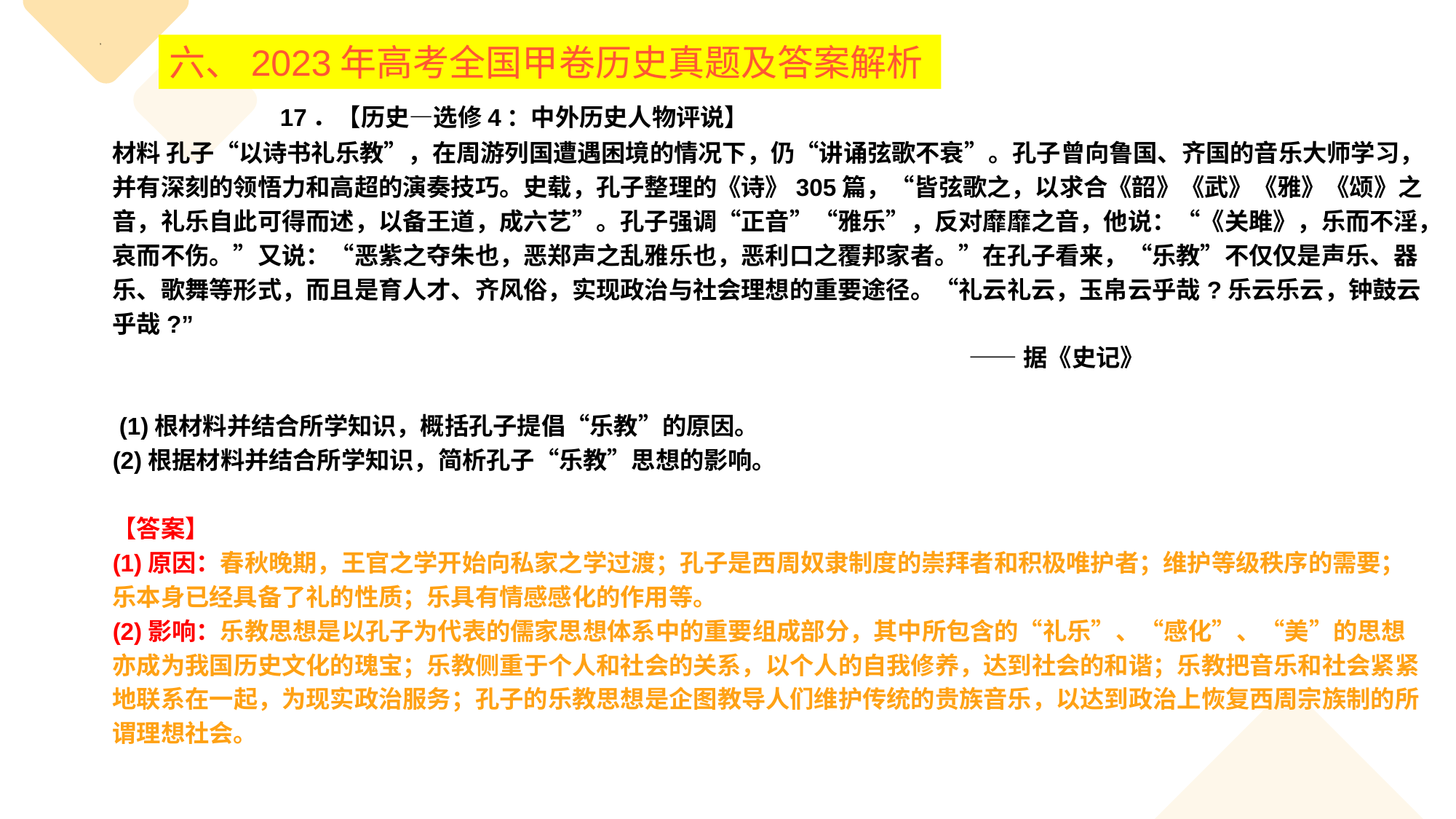

六、2023年高考全国甲卷历史真题及答案解析
                    17．【历史—选修4：中外历史人物评说】
材料 孔子“以诗书礼乐教”，在周游列国遭遇困境的情况下，仍“讲诵弦歌不衰”。孔子曾向鲁国、齐国的音乐大师学习，并有深刻的领悟力和高超的演奏技巧。史载，孔子整理的《诗》305篇，“皆弦歌之，以求合《韶》《武》《雅》《颂》之音，礼乐自此可得而述，以备王道，成六艺”。孔子强调“正音”“雅乐”，反对靡靡之音，他说：“《关雎》，乐而不淫，哀而不伤。”又说：“恶紫之夺朱也，恶郑声之乱雅乐也，恶利口之覆邦家者。”在孔子看来，“乐教”不仅仅是声乐、器乐、歌舞等形式，而且是育人才、齐风俗，实现政治与社会理想的重要途径。“礼云礼云，玉帛云乎哉?乐云乐云，钟鼓云乎哉?”
                                                                                                                                                             ——据《史记》

 (1)根材料并结合所学知识，概括孔子提倡“乐教”的原因。
(2)根据材料并结合所学知识，简析孔子“乐教”思想的影响。

【答案】
(1)原因：春秋晚期，王官之学开始向私家之学过渡；孔子是西周奴隶制度的崇拜者和积极唯护者；维护等级秩序的需要；乐本身已经具备了礼的性质；乐具有情感感化的作用等。
(2)影响：乐教思想是以孔子为代表的儒家思想体系中的重要组成部分，其中所包含的“礼乐”、“感化”、“美”的思想亦成为我国历史文化的瑰宝；乐教侧重于个人和社会的关系，以个人的自我修养，达到社会的和谐；乐教把音乐和社会紧紧地联系在一起，为现实政治服务；孔子的乐教思想是企图教导人们维护传统的贵族音乐，以达到政治上恢复西周宗族制的所谓理想社会。